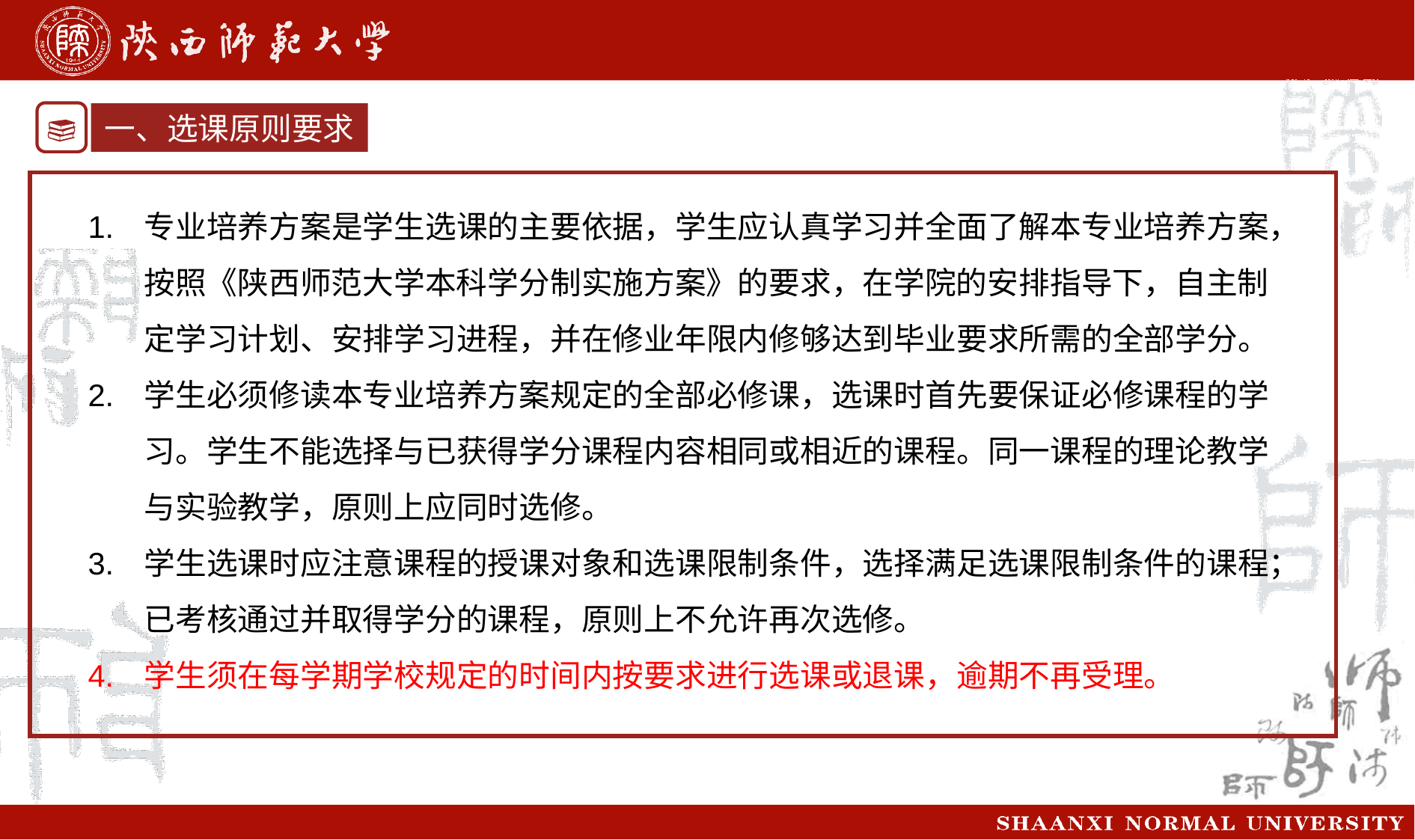

一、选课原则要求

专业培养方案是学生选课的主要依据，学生应认真学习并全面了解本专业培养方案，按照《陕西师范大学本科学分制实施方案》的要求，在学院的安排指导下，自主制定学习计划、安排学习进程，并在修业年限内修够达到毕业要求所需的全部学分。
学生必须修读本专业培养方案规定的全部必修课，选课时首先要保证必修课程的学习。学生不能选择与已获得学分课程内容相同或相近的课程。同一课程的理论教学与实验教学，原则上应同时选修。
学生选课时应注意课程的授课对象和选课限制条件，选择满足选课限制条件的课程；已考核通过并取得学分的课程，原则上不允许再次选修。
学生须在每学期学校规定的时间内按要求进行选课或退课，逾期不再受理。